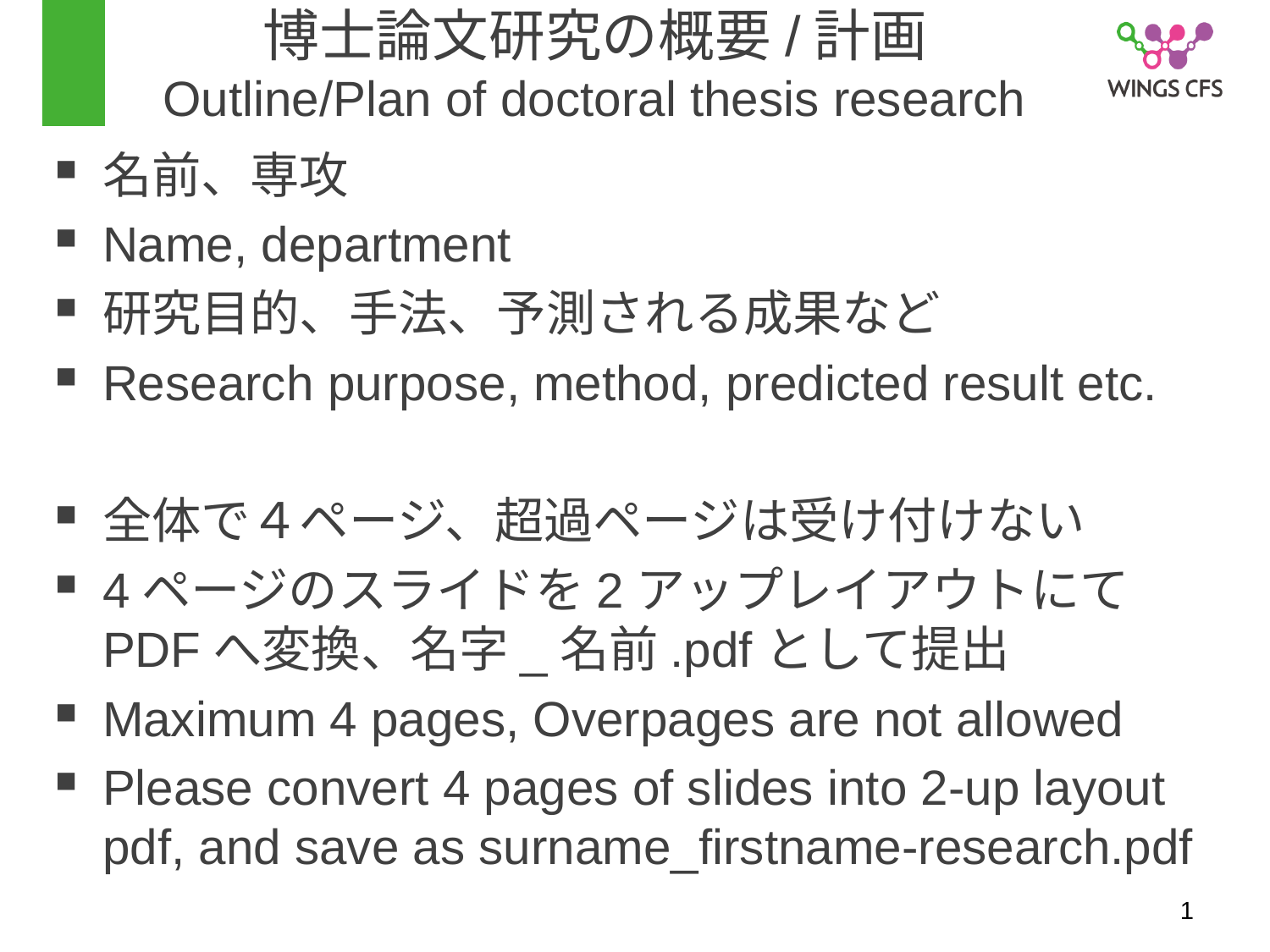

# 博士論文研究の概要/計画 Outline/Plan of doctoral thesis research
名前、専攻
Name, department
研究目的、手法、予測される成果など
Research purpose, method, predicted result etc.

全体で４ページ、超過ページは受け付けない
4ページのスライドを2アップレイアウトにてPDFへ変換、名字_名前.pdfとして提出
Maximum 4 pages, Overpages are not allowed
Please convert 4 pages of slides into 2-up layout pdf, and save as surname_firstname-research.pdf
1